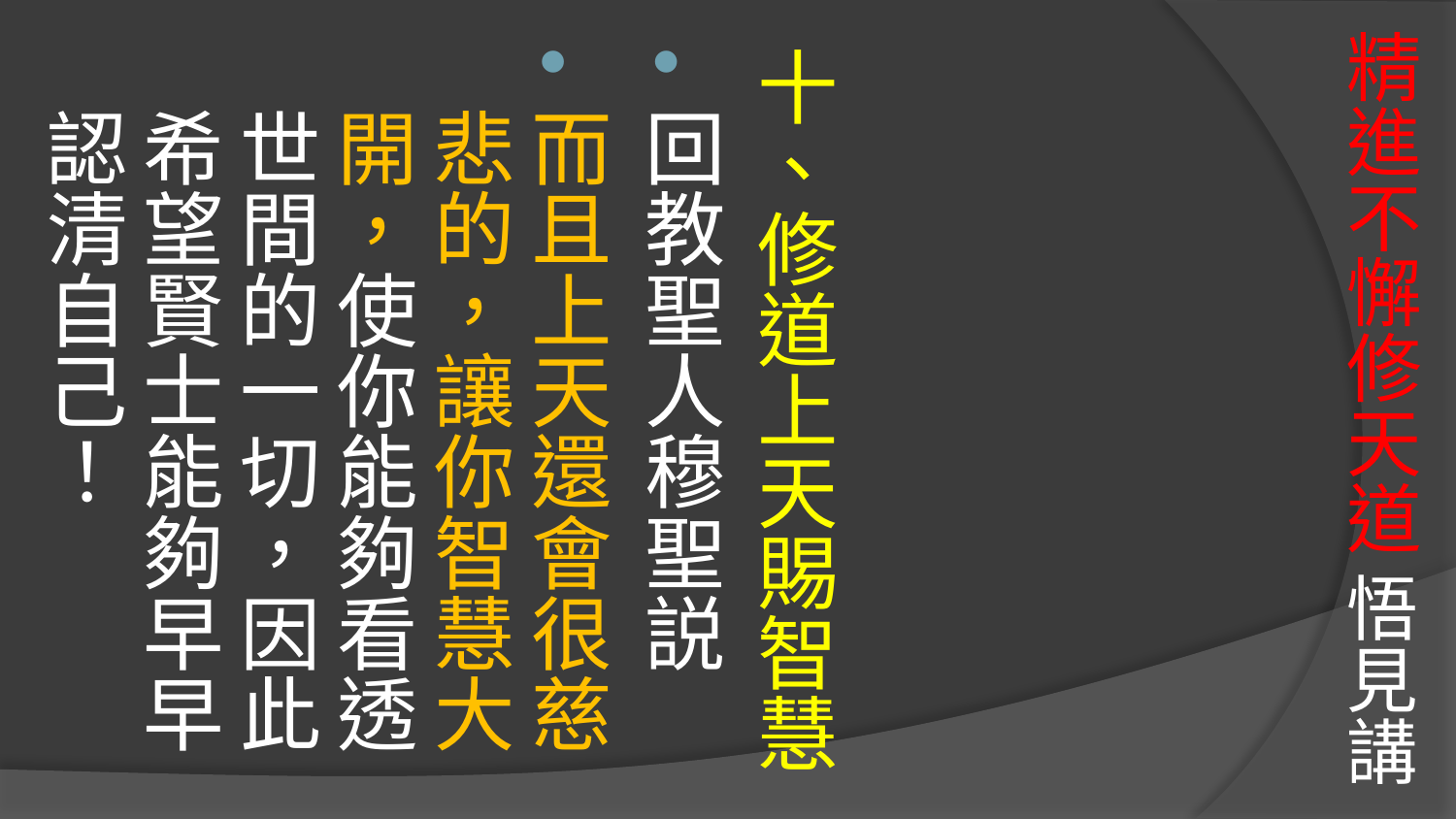

# 精進不懈修天道 悟見講
十、修道上天賜智慧
回教聖人穆聖説
而且上天還會很慈悲的，讓你智慧大開，使你能夠看透世間的一切，因此希望賢士能夠早早認清自己！